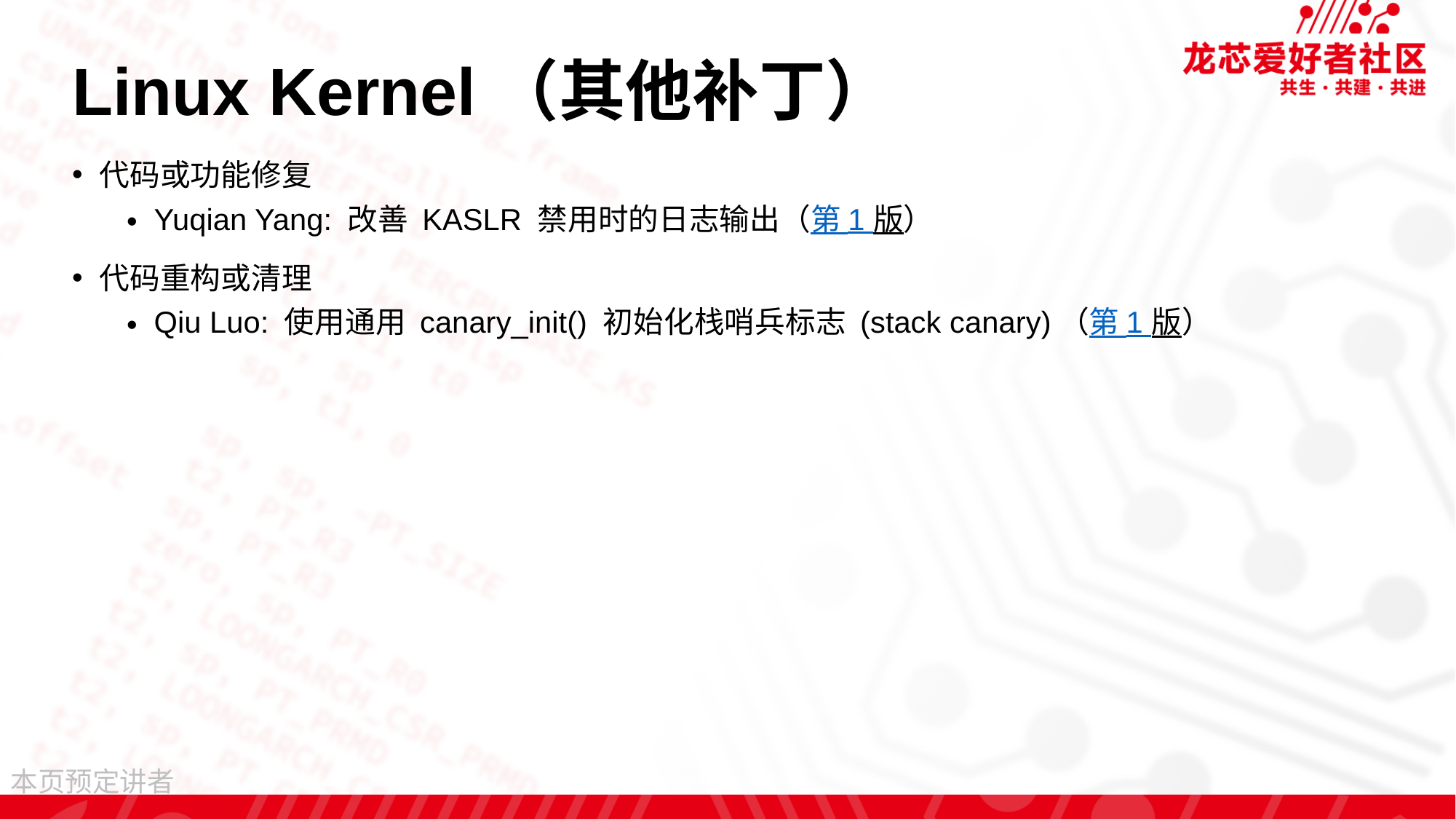

# Linux Kernel（其他补丁）
代码或功能修复
Yuqian Yang: 改善 KASLR 禁用时的日志输出（第 1 版）
代码重构或清理
Qiu Luo: 使用通用 canary_init() 初始化栈哨兵标志 (stack canary)（第 1 版）